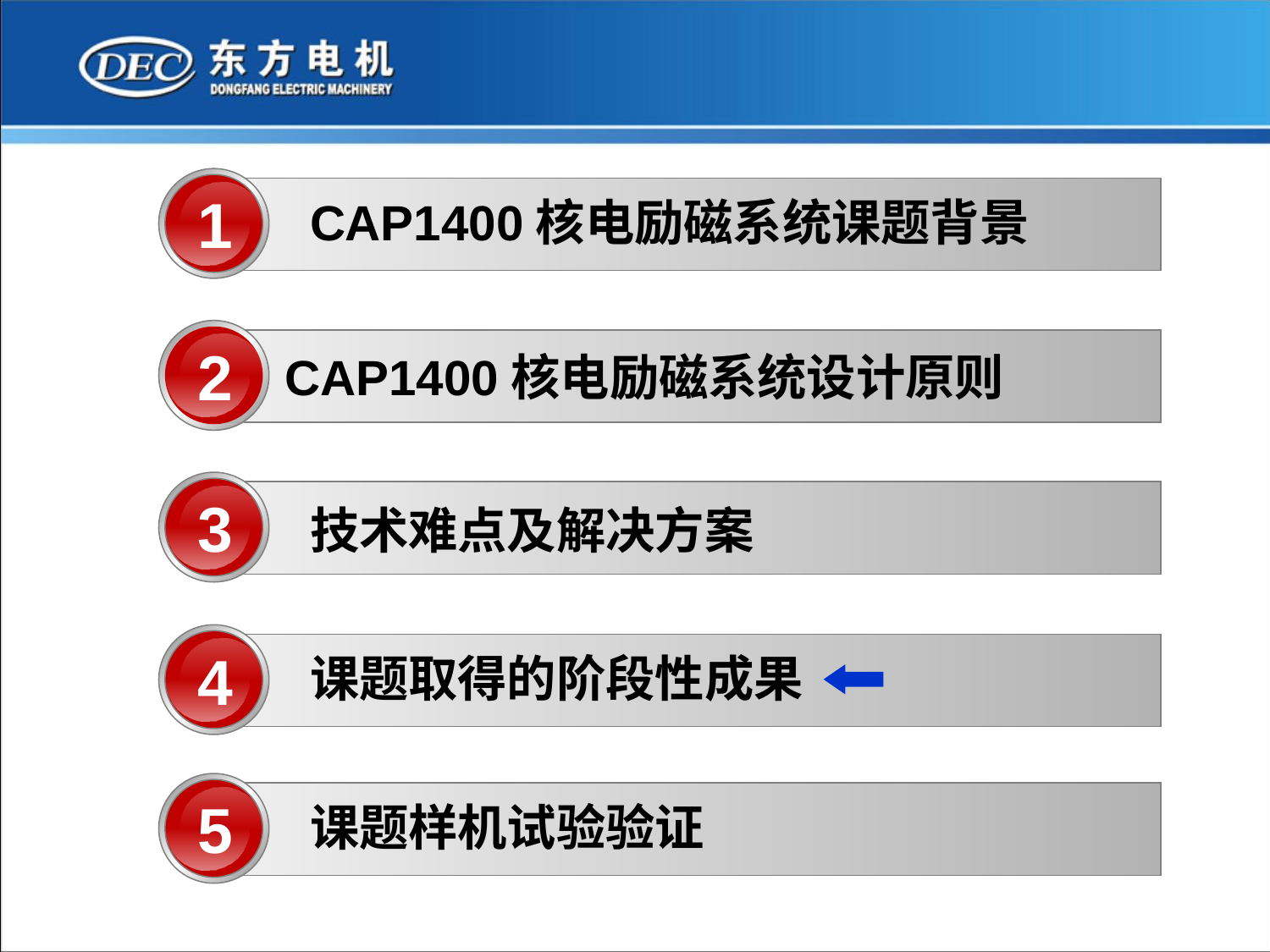

1
CAP1400核电励磁系统课题背景

7   CAP1400核电励磁系统设计原则
2

3
技术难点及解决方案

4
课题取得的阶段性成果

5
课题样机试验验证